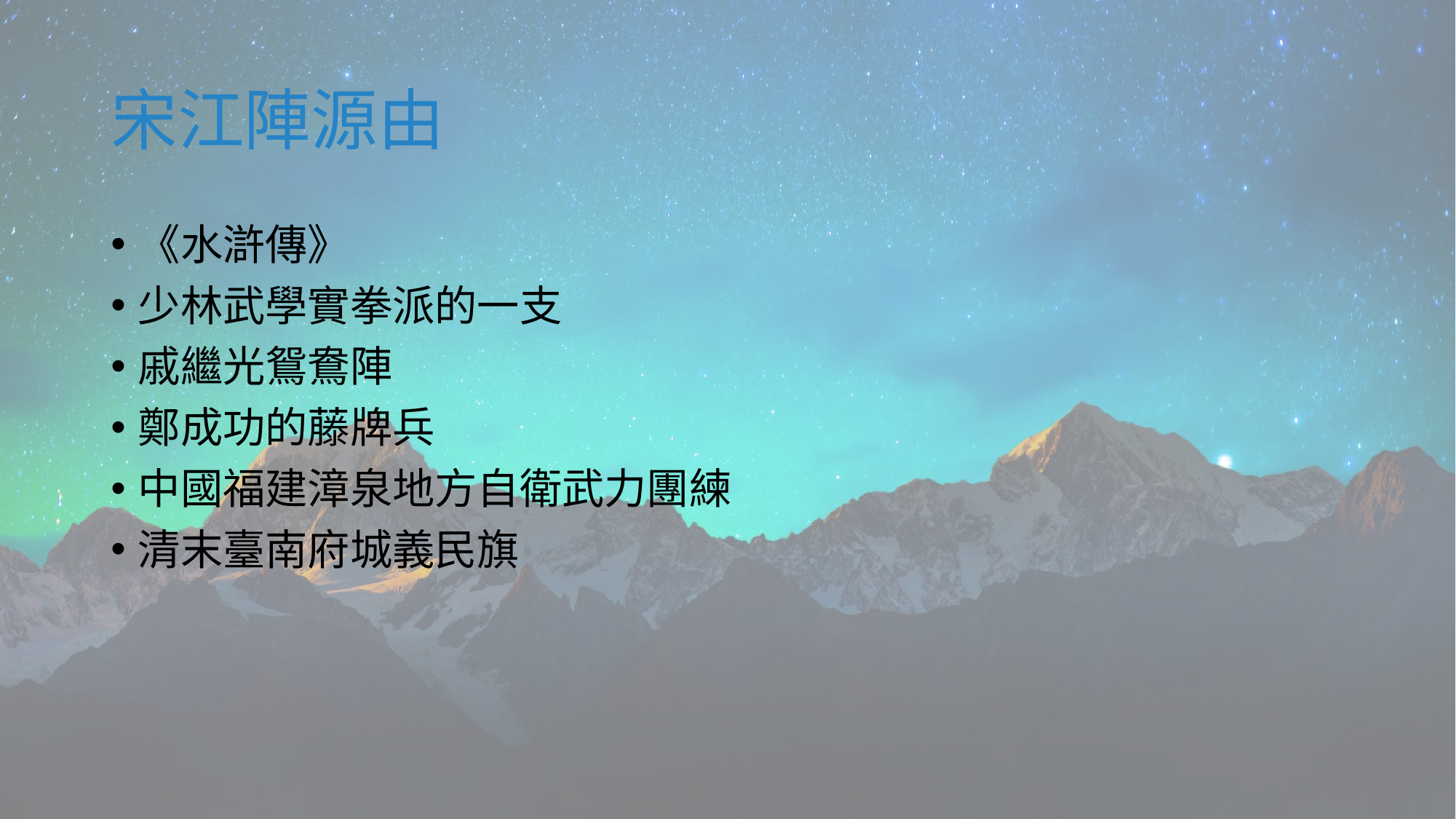

# 宋江陣源由
《水滸傳》
少林武學實拳派的一支
戚繼光鴛鴦陣
鄭成功的藤牌兵
中國福建漳泉地方自衛武力團練
清末臺南府城義民旗